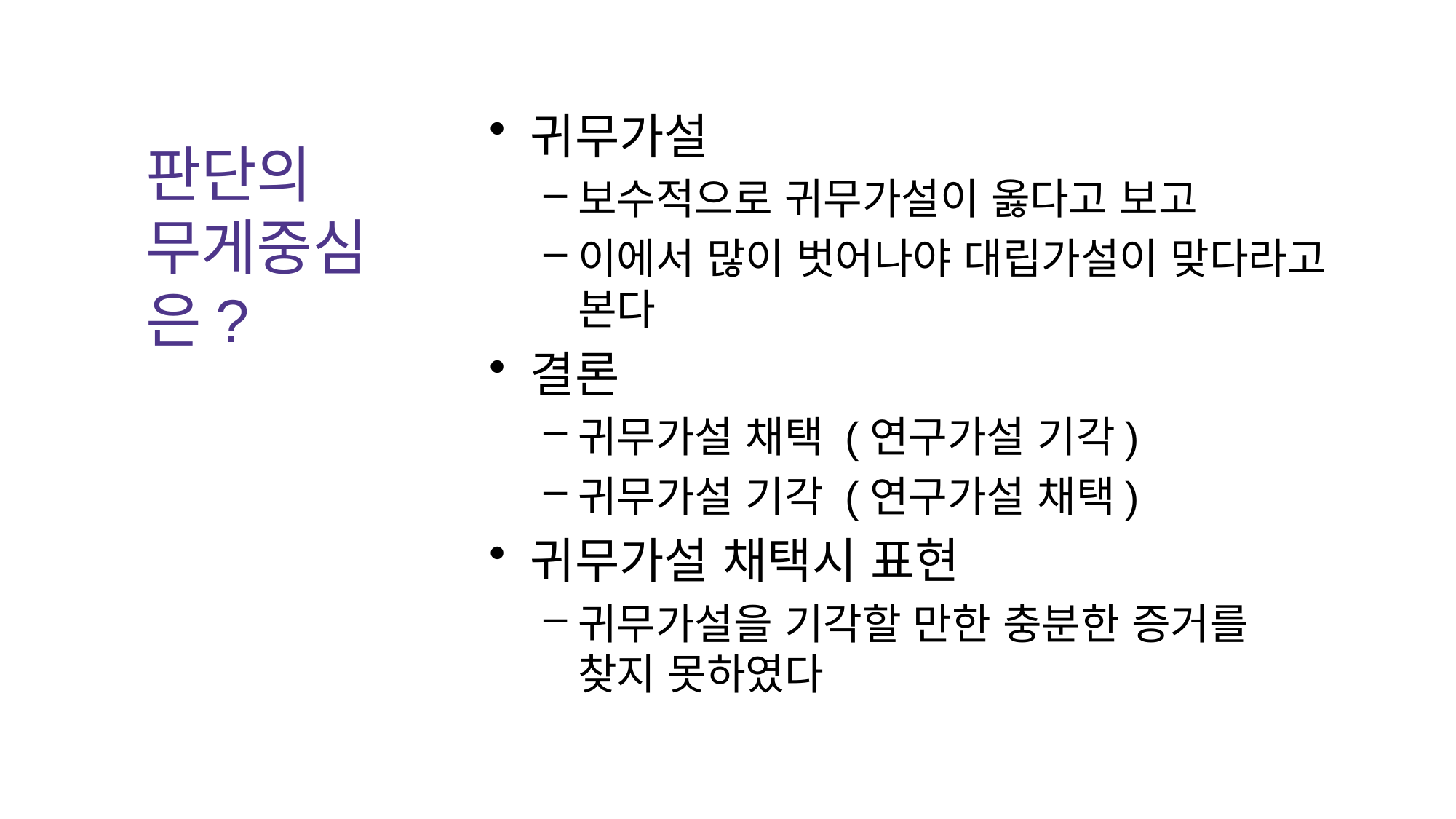

# 판단의 무게중심은?
귀무가설
보수적으로 귀무가설이 옳다고 보고
이에서 많이 벗어나야 대립가설이 맞다라고 본다
결론
귀무가설 채택 (연구가설 기각)
귀무가설 기각 (연구가설 채택)
귀무가설 채택시 표현
귀무가설을 기각할 만한 충분한 증거를 찾지 못하였다